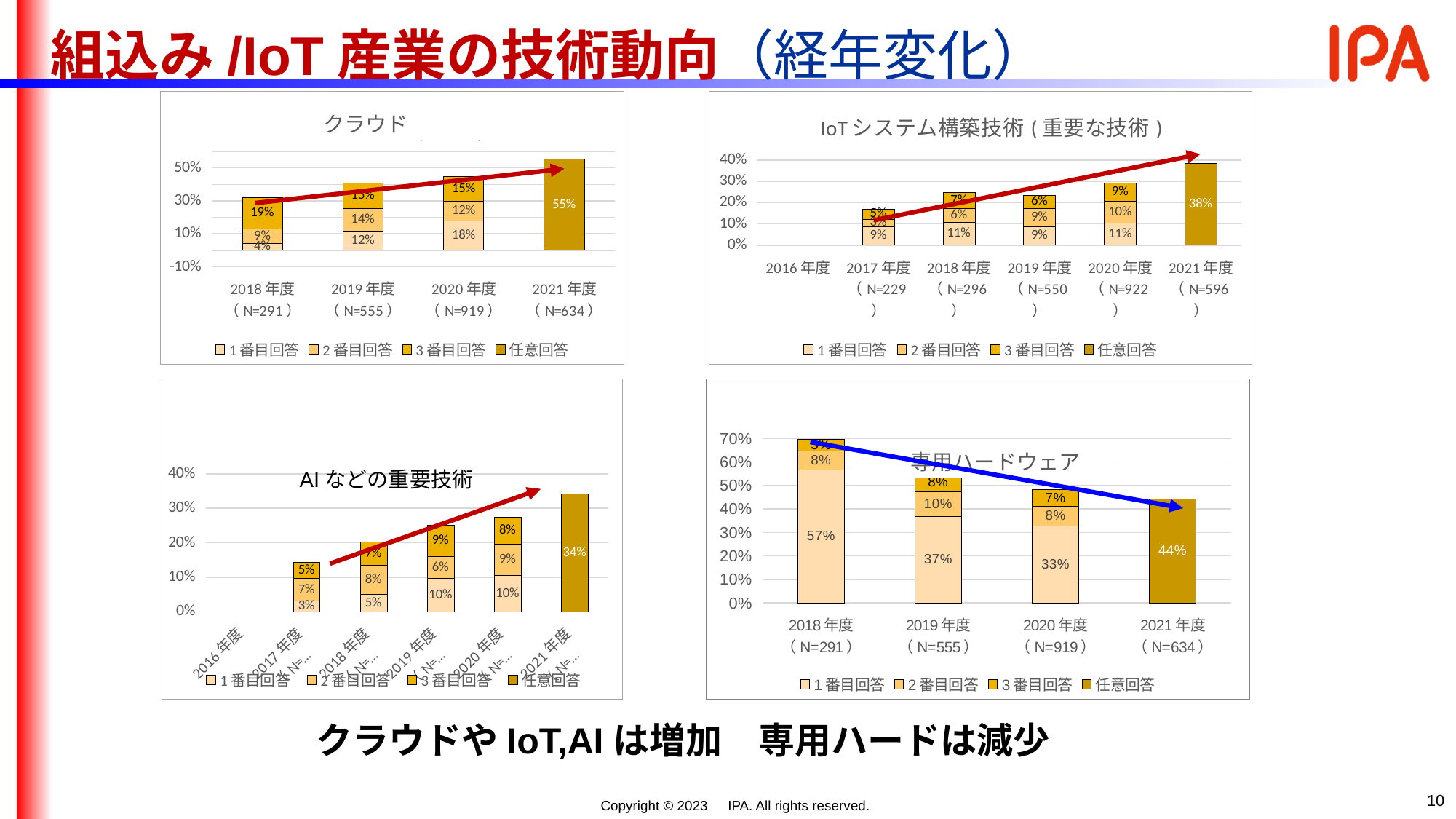

組込み/IoT産業の技術動向（経年変化）

### Chart:

| Category | 1番目回答 | 2番目回答 | 3番目回答 | 任意回答 |
|---|---|---|---|---|
| 2021年度
（N=596） | None | None | None | 0.38422818791946306 |
| 2020年度
（N=922） | 0.1052060737527115 | 0.09978308026030369 | 0.08676789587852494 | None |
| 2019年度
（N=550） | 0.08727272727272728 | 0.08545454545454545 | 0.06181818181818182 | None |
| 2018年度
（N=296） | 0.10810810810810811 | 0.06418918918918919 | 0.07432432432432433 | None |
| 2017年度
（N=229） | 0.08733624454148471 | 0.034934497816593885 | 0.048034934497816595 | None |
| 2016年度 | None | None | None | None |

### Chart:

| Category | 1番目回答 | 2番目回答 | 3番目回答 | 任意回答 |
|---|---|---|---|---|
| 2021年度
（N=634） | None | None | None | 0.5520504731861199 |
| 2020年度
（N=919） | 0.1795429815016322 | 0.11643090315560392 | 0.1501632208922742 | None |
| 2019年度
（N=555） | 0.11531531531531532 | 0.13693693693693693 | 0.15495495495495495 | None |
| 2018年度
（N=291） | 0.041237113402061855 | 0.08934707903780069 | 0.18900343642611683 | None |
クラウド

### Chart

| Category | 1番目回答 | 2番目回答 | 3番目回答 | 任意回答 |
|---|---|---|---|---|
| 2021年度
（N=596） | None | None | None | 0.34060402684563756 |
| 2020年度
（N=922） | 0.10412147505422993 | 0.09219088937093275 | 0.07809110629067245 | None |
| 2019年度
（N=550） | 0.09636363636363636 | 0.06363636363636363 | 0.09090909090909091 | None |
| 2018年度
（N=296） | 0.05067567567567568 | 0.08445945945945946 | 0.06756756756756757 | None |
| 2017年度
（N=229） | 0.03056768558951965 | 0.06550218340611354 | 0.048034934497816595 | None |
| 2016年度 | None | None | None | None |

### Chart

| Category | 1番目回答 | 2番目回答 | 3番目回答 | 任意回答 |
|---|---|---|---|---|
| 2021年度
（N=634） | None | None | None | 0.443217665615142 |
| 2020年度
（N=919） | 0.32861806311207836 | 0.08378672470076169 | 0.06964091403699674 | None |
| 2019年度
（N=555） | 0.36936936936936937 | 0.1045045045045045 | 0.07747747747747748 | None |
| 2018年度
（N=291） | 0.5670103092783505 | 0.07903780068728522 | 0.05154639175257732 | None |
専用ハードウェア
AIなどの重要技術
クラウドやIoT,AIは増加　専用ハードは減少
10